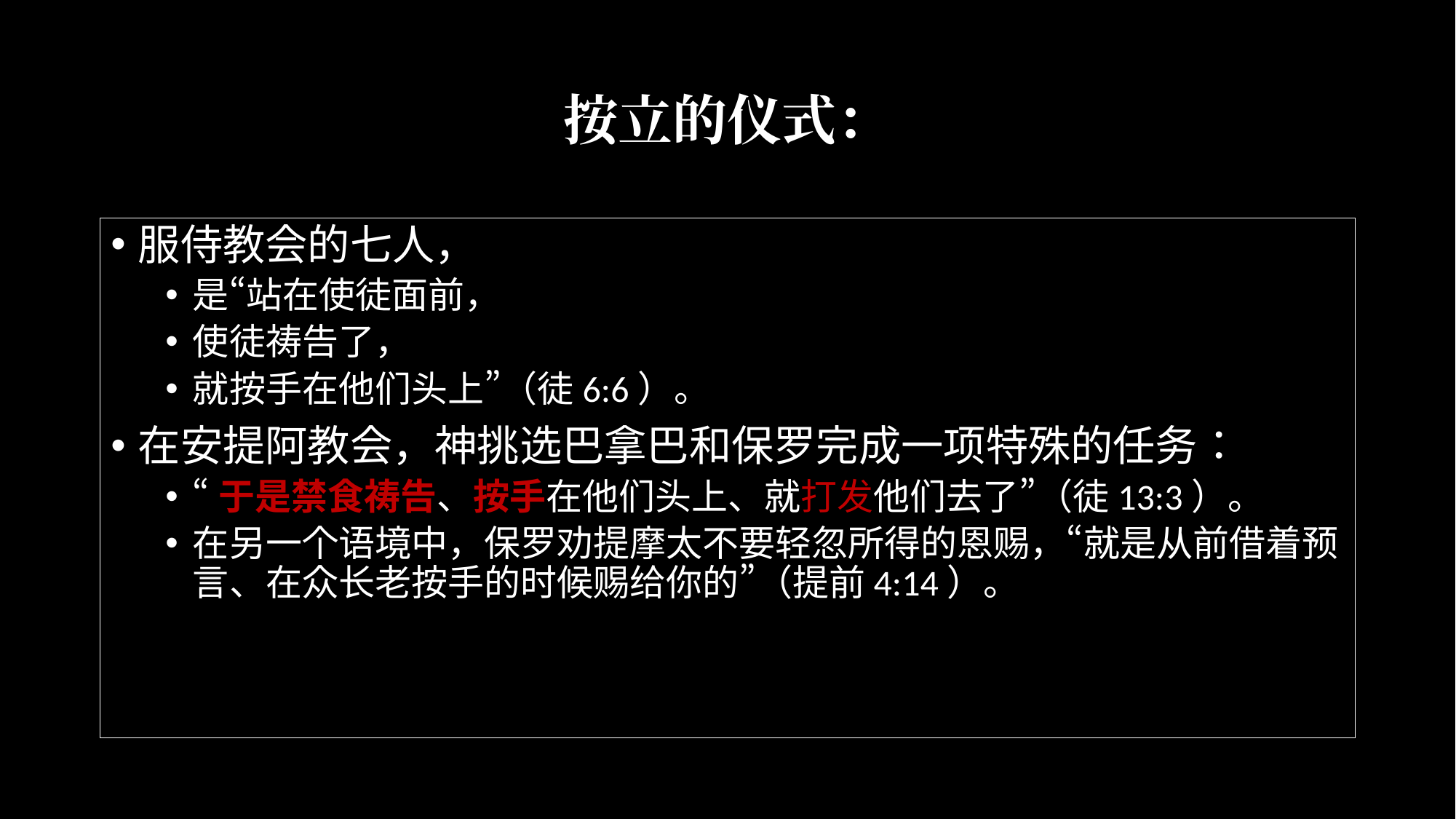

# 按立的仪式：
服侍教会的七人，
是“站在使徒面前，
使徒祷告了，
就按手在他们头上”（徒6:6）。
在安提阿教会，神挑选巴拿巴和保罗完成一项特殊的任务：
“于是禁食祷告、按手在他们头上、就打发他们去了”（徒13:3）。
在另一个语境中，保罗劝提摩太不要轻忽所得的恩赐，“就是从前借着预言、在众长老按手的时候赐给你的”（提前4:14）。